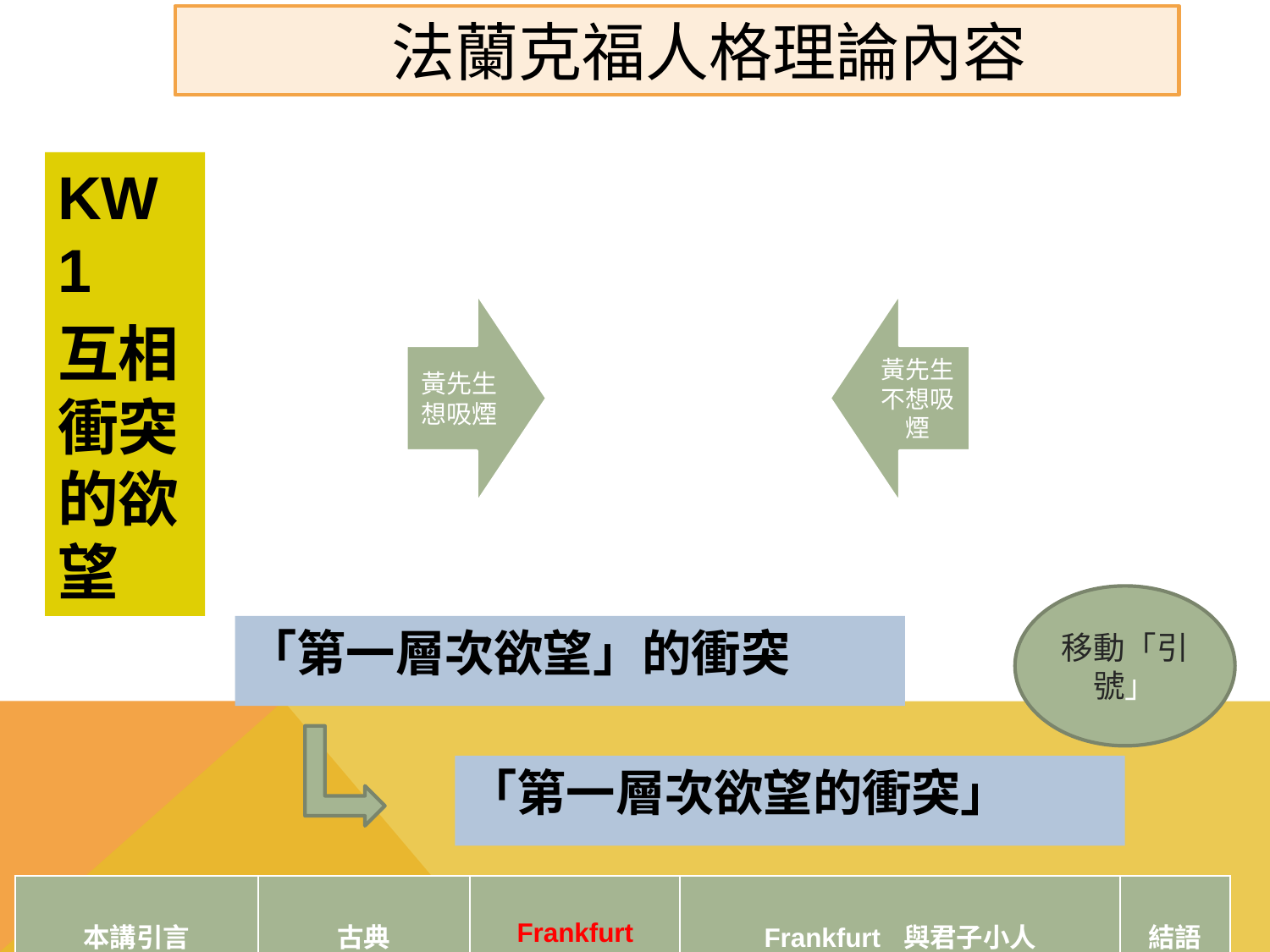

法蘭克福人格理論內容
黃先生想吸煙
黃先生不想吸煙
KW1
互相衝突的欲望
移動「引號」
「第一層次欲望」的衝突

「第一層次欲望的衝突」

| 本講引言 | 古典 | Frankfurt | Frankfurt 與君子小人 | 結語 |
| --- | --- | --- | --- | --- |